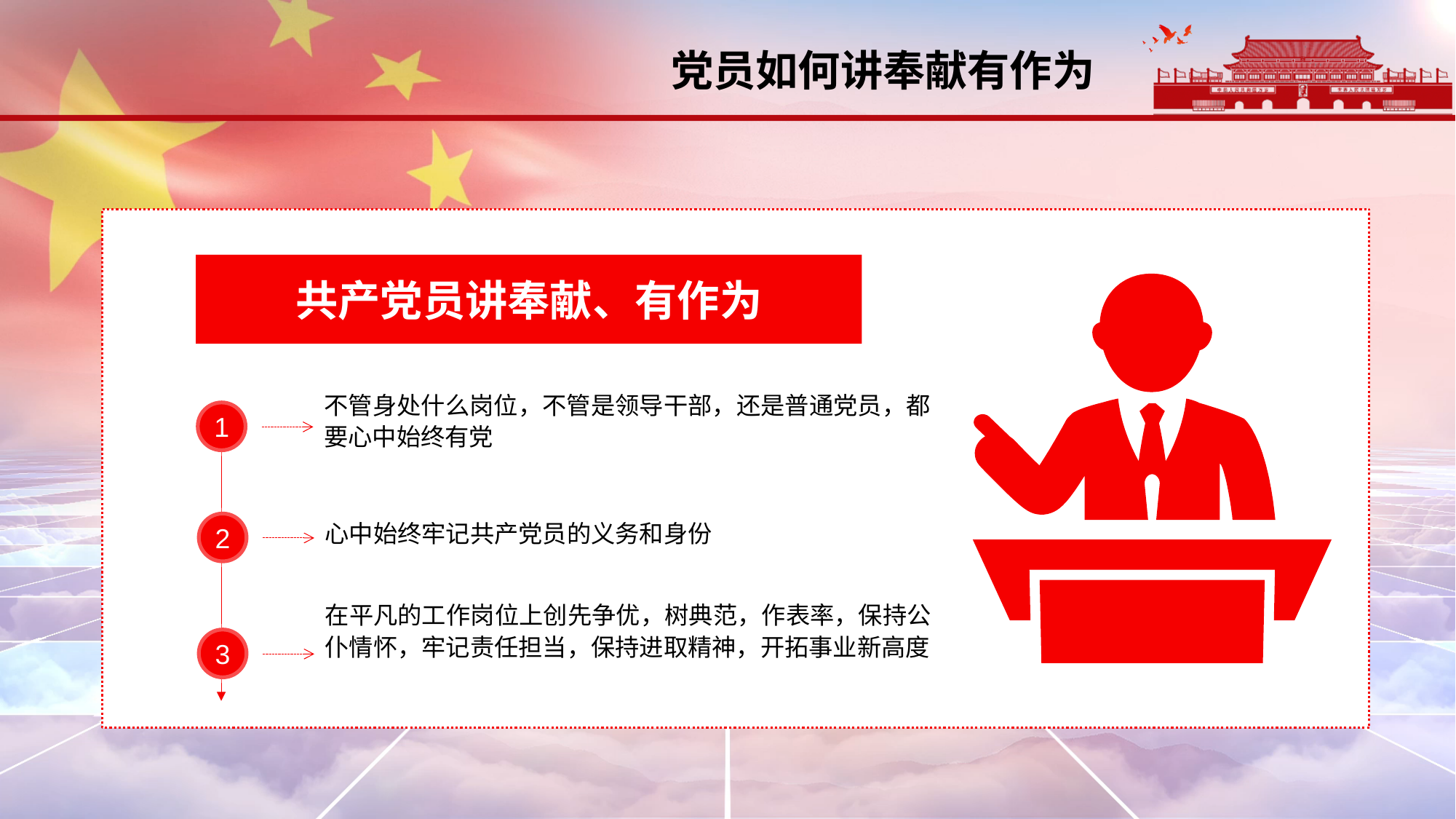

共产党员讲奉献、有作为

不管身处什么岗位，不管是领导干部，还是普通党员，都要心中始终有党
1
心中始终牢记共产党员的义务和身份
2
在平凡的工作岗位上创先争优，树典范，作表率，保持公仆情怀，牢记责任担当，保持进取精神，开拓事业新高度
3